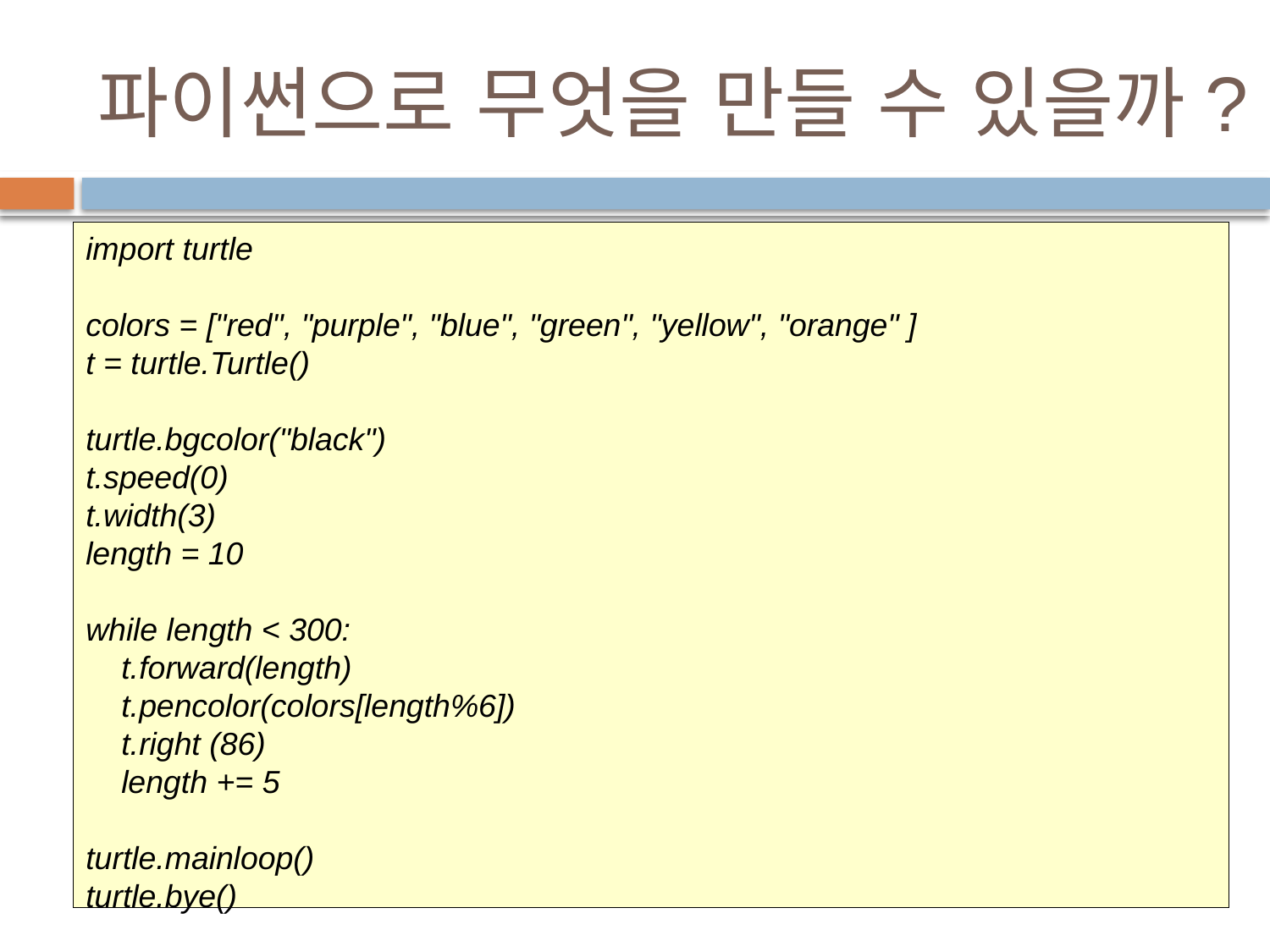

# 파이썬으로 무엇을 만들 수 있을까?
import turtle

colors = ["red", "purple", "blue", "green", "yellow", "orange" ]
t = turtle.Turtle()

turtle.bgcolor("black")
t.speed(0)
t.width(3)
length = 10

while length < 300:
    t.forward(length)
    t.pencolor(colors[length%6])
    t.right (86)
    length += 5

turtle.mainloop()
turtle.bye()
아래의 소스를 입력하고 실행해보자.